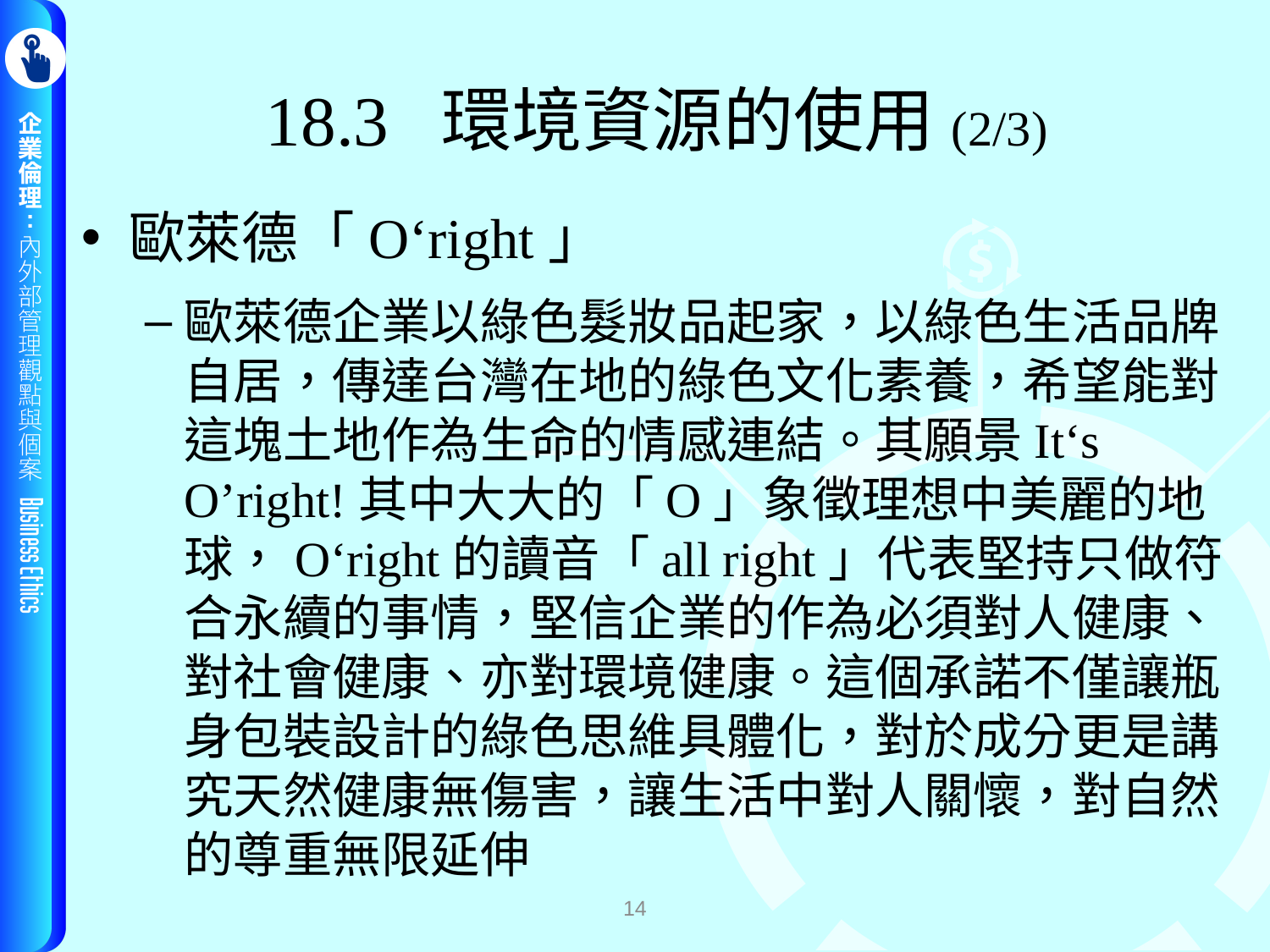

# 18.3  環境資源的使用(2/3)
歐萊德「O‘right」
歐萊德企業以綠色髮妝品起家，以綠色生活品牌自居，傳達台灣在地的綠色文化素養，希望能對這塊土地作為生命的情感連結。其願景It‘s O’right!其中大大的「O」象徵理想中美麗的地球，O‘right的讀音「all right」代表堅持只做符合永續的事情，堅信企業的作為必須對人健康、對社會健康、亦對環境健康。這個承諾不僅讓瓶身包裝設計的綠色思維具體化，對於成分更是講究天然健康無傷害，讓生活中對人關懷，對自然的尊重無限延伸
14